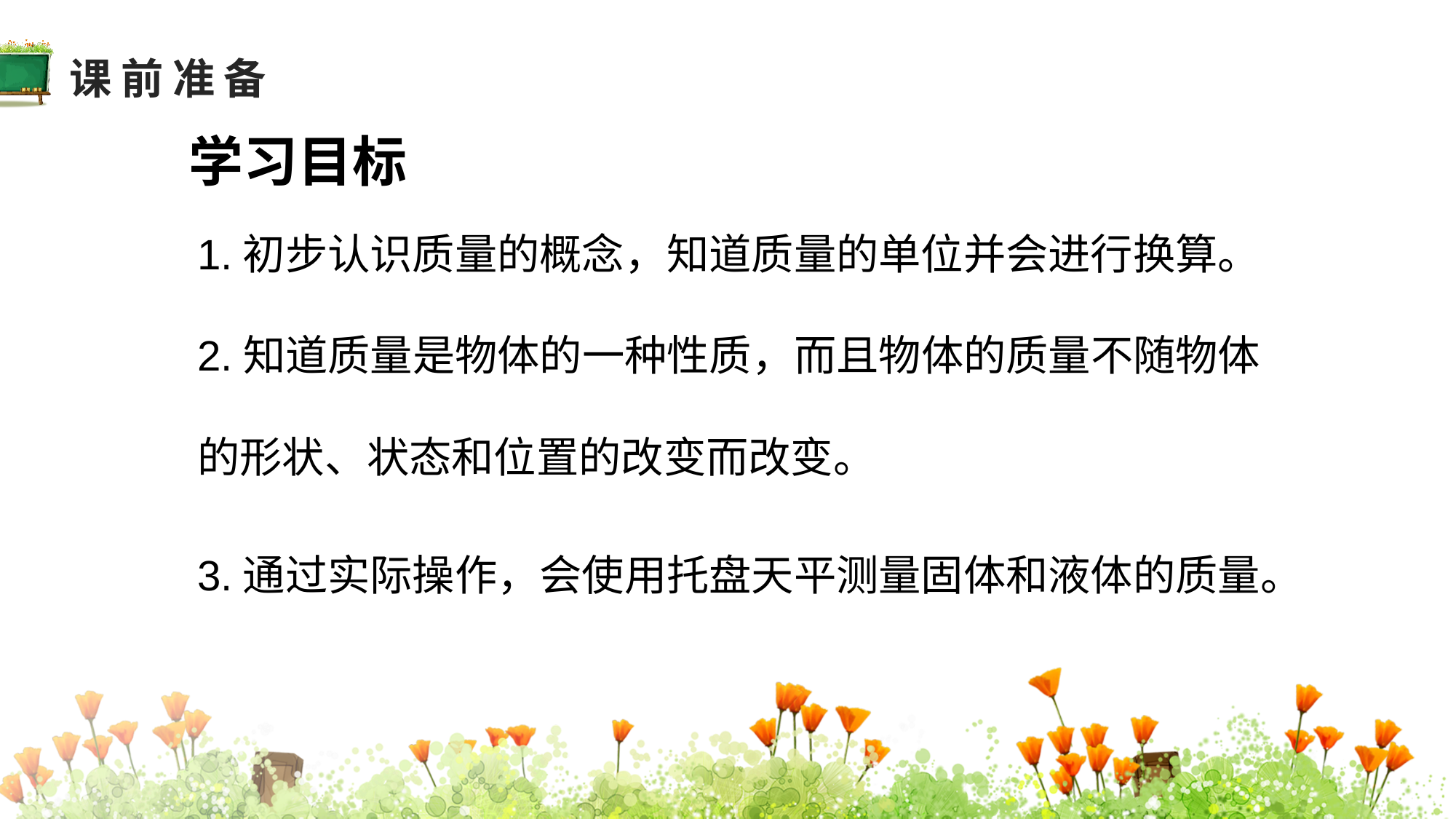

课前准备
学习目标
1.初步认识质量的概念，知道质量的单位并会进行换算。

教学分析
2.知道质量是物体的一种性质，而且物体的质量不随物体的形状、状态和位置的改变而改变。

3.通过实际操作，会使用托盘天平测量固体和液体的质量。